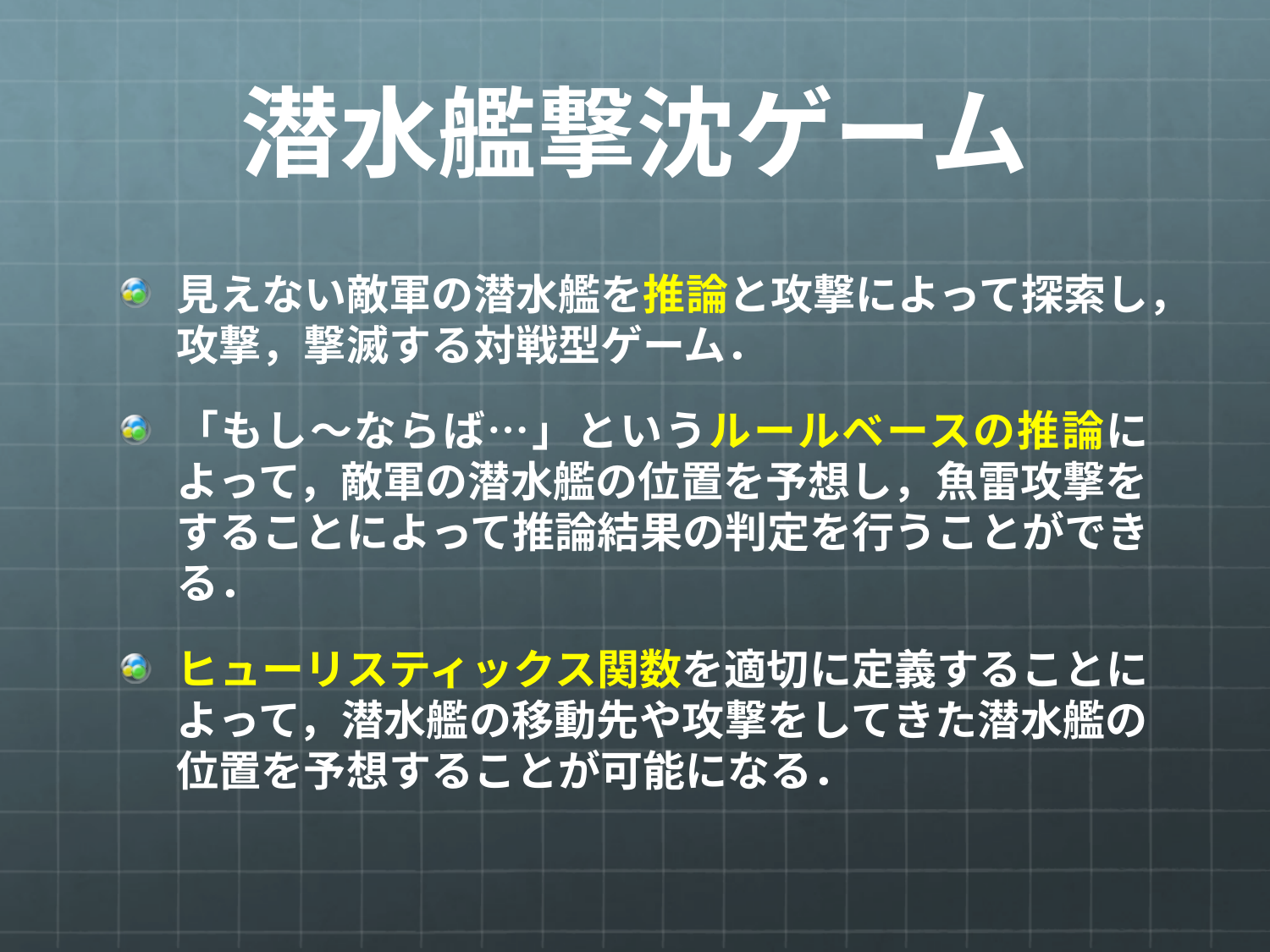

# 潜水艦撃沈ゲーム
見えない敵軍の潜水艦を推論と攻撃によって探索し，攻撃，撃滅する対戦型ゲーム．
「もし〜ならば…」というルールベースの推論によって，敵軍の潜水艦の位置を予想し，魚雷攻撃をすることによって推論結果の判定を行うことができる．
ヒューリスティックス関数を適切に定義することによって，潜水艦の移動先や攻撃をしてきた潜水艦の位置を予想することが可能になる．